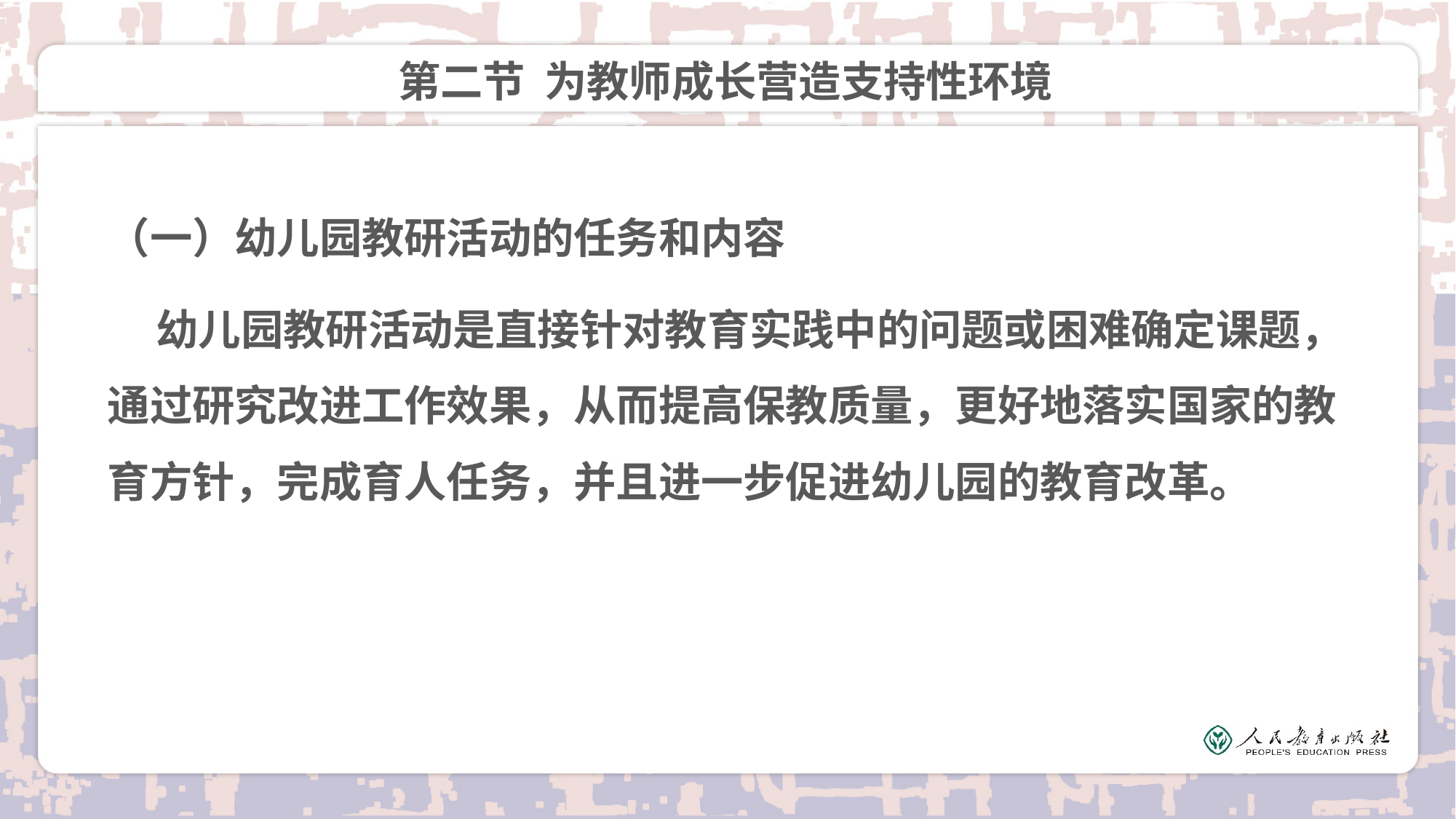

# 第二节  为教师成长营造支持性环境
（一）幼儿园教研活动的任务和内容
    幼儿园教研活动是直接针对教育实践中的问题或困难确定课题，通过研究改进工作效果，从而提高保教质量，更好地落实国家的教育方针，完成育人任务，并且进一步促进幼儿园的教育改革。